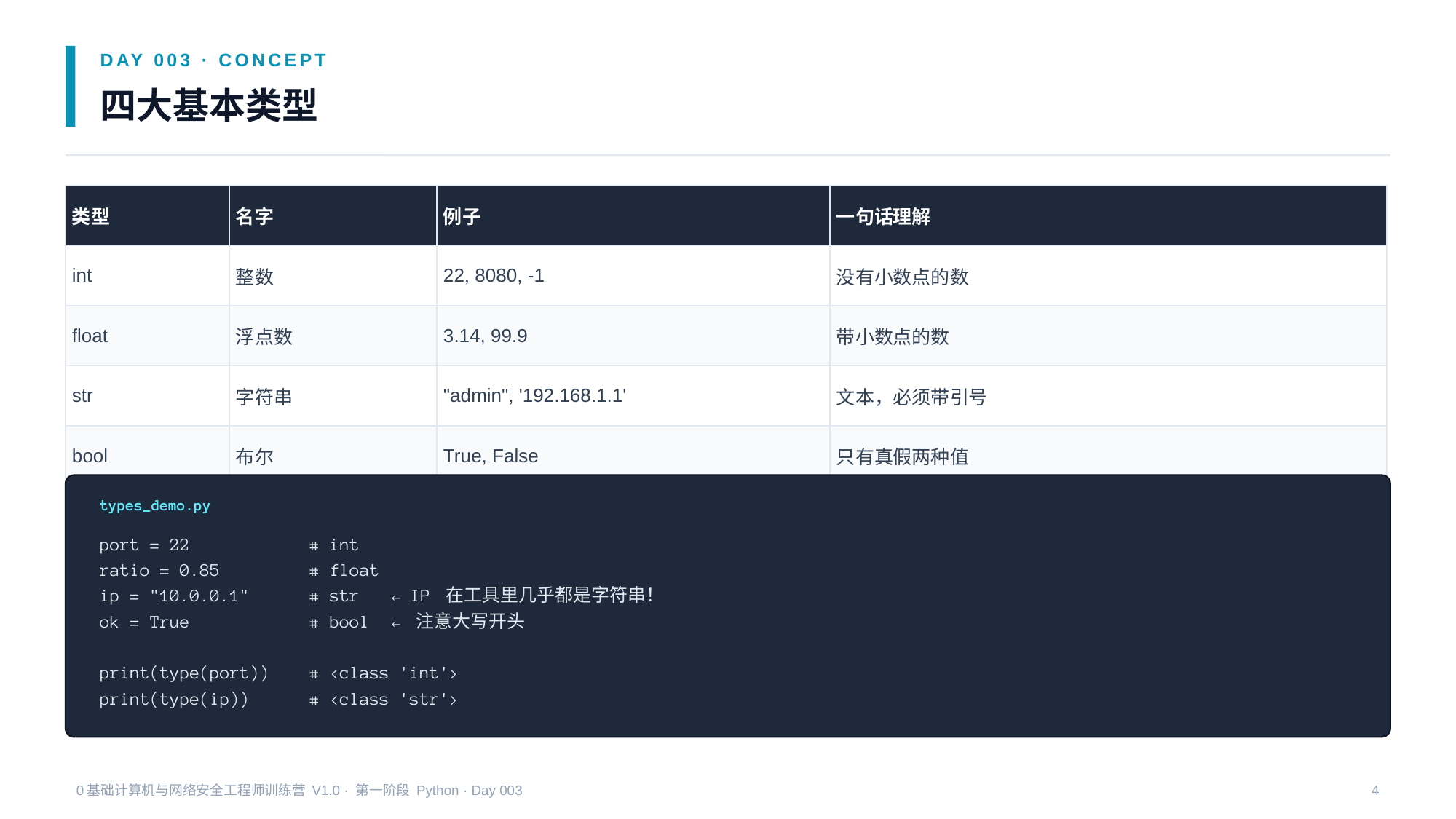

DAY 003 · CONCEPT

四大基本类型

| 类型 | 名字 | 例子 | 一句话理解 |
| --- | --- | --- | --- |
| int | 整数 | 22, 8080, -1 | 没有小数点的数 |
| float | 浮点数 | 3.14, 99.9 | 带小数点的数 |
| str | 字符串 | "admin", '192.168.1.1' | 文本，必须带引号 |
| bool | 布尔 | True, False | 只有真假两种值 |

types_demo.py
port = 22            # int
ratio = 0.85         # float
ip = "10.0.0.1"      # str   ← IP 在工具里几乎都是字符串！
ok = True            # bool  ← 注意大写开头

print(type(port))    # <class 'int'>
print(type(ip))      # <class 'str'>

0基础计算机与网络安全工程师训练营 V1.0 · 第一阶段 Python · Day 003
4